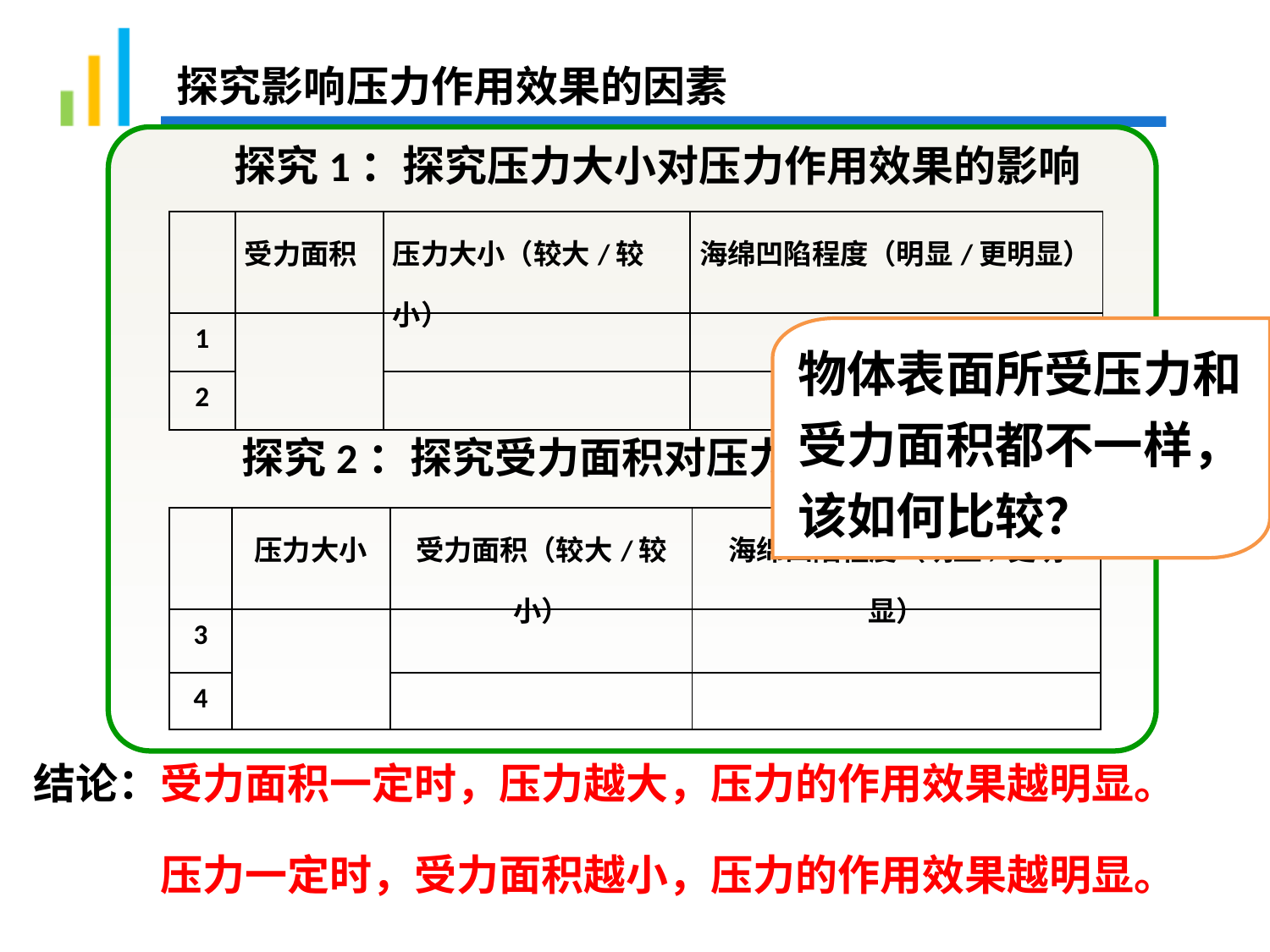

探究影响压力作用效果的因素
             探究1：探究压力大小对压力作用效果的影响

              探究2：探究受力面积对压力作用效果的影响
|  | 受力面积 | 压力大小（较大/较小） | 海绵凹陷程度（明显/更明显） |
| --- | --- | --- | --- |
| 1 |  |  |  |
| 2 |  |  |  |
物体表面所受压力和受力面积都不一样，该如何比较？
|  | 压力大小 | 受力面积（较大/较小） | 海绵凹陷程度（明显/更明显） |
| --- | --- | --- | --- |
| 3 |  |  |  |
| 4 |  |  |  |
结论：受力面积一定时，压力越大，压力的作用效果越明显。
压力一定时，受力面积越小，压力的作用效果越明显。